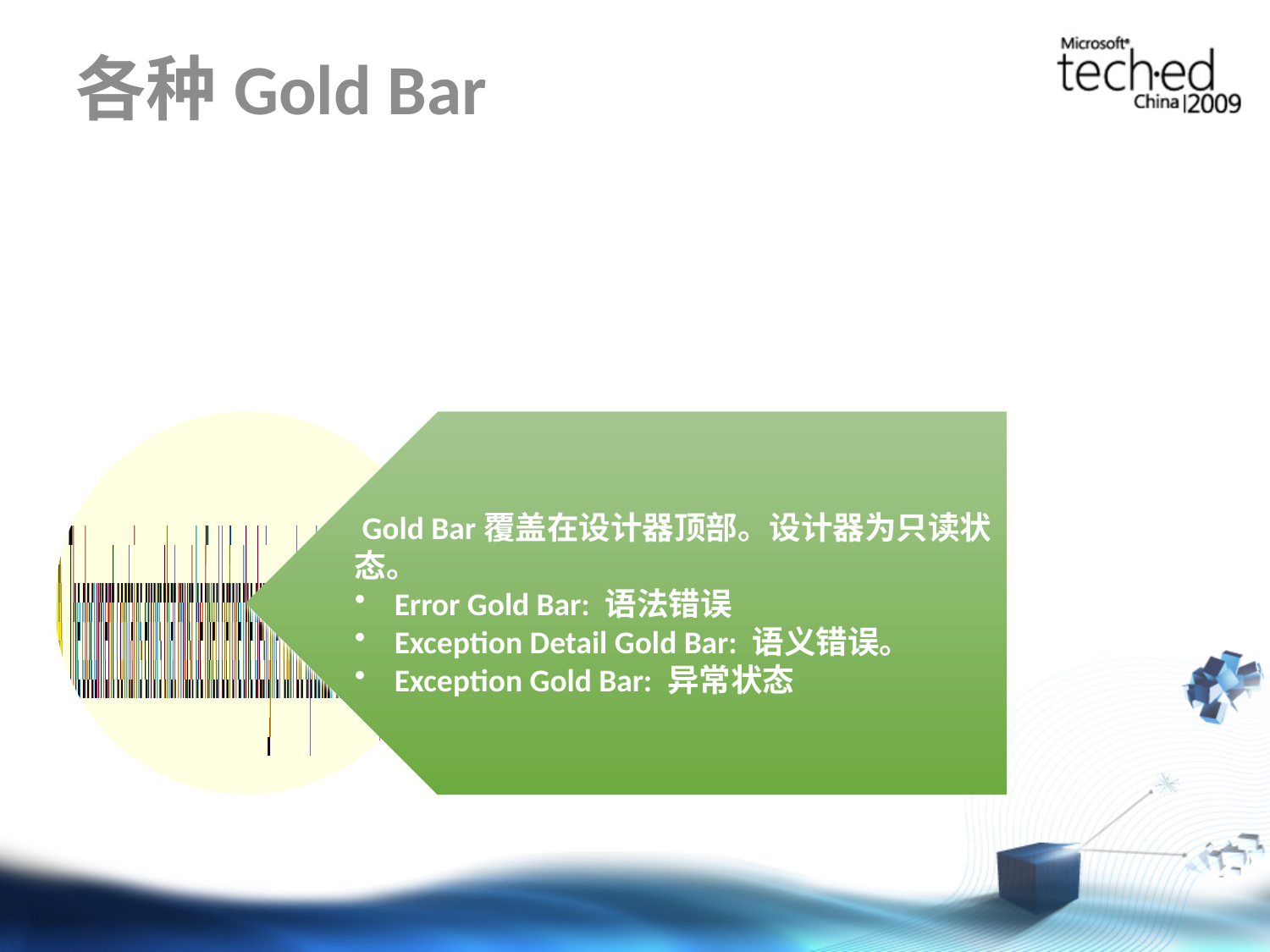

# 各种Gold Bar
 Gold Bar覆盖在设计器顶部。设计器为只读状态。
Error Gold Bar: 语法错误
Exception Detail Gold Bar: 语义错误。
Exception Gold Bar: 异常状态